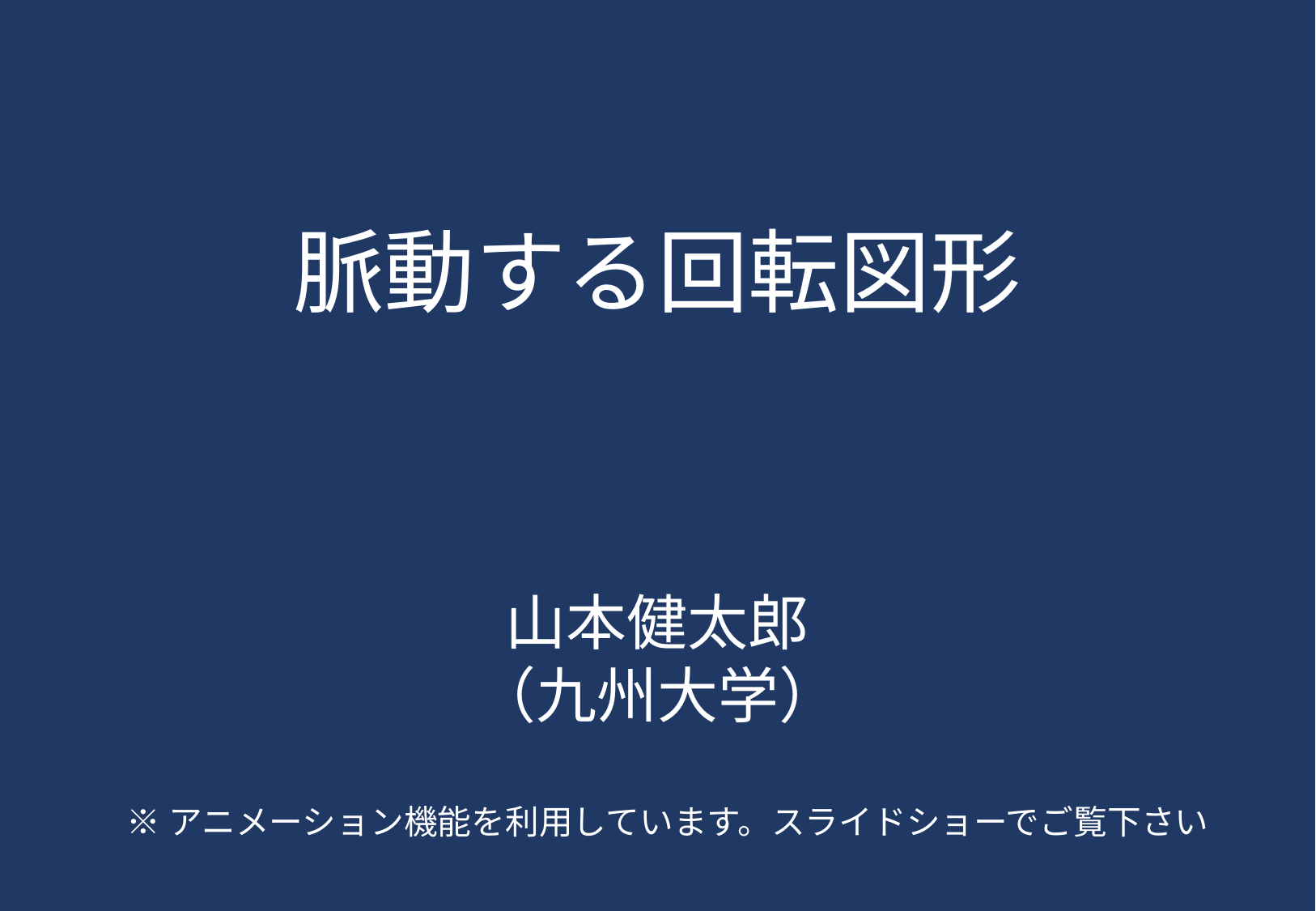

# 脈動する回転図形
山本健太郎
（九州大学）
※アニメーション機能を利用しています。スライドショーでご覧下さい